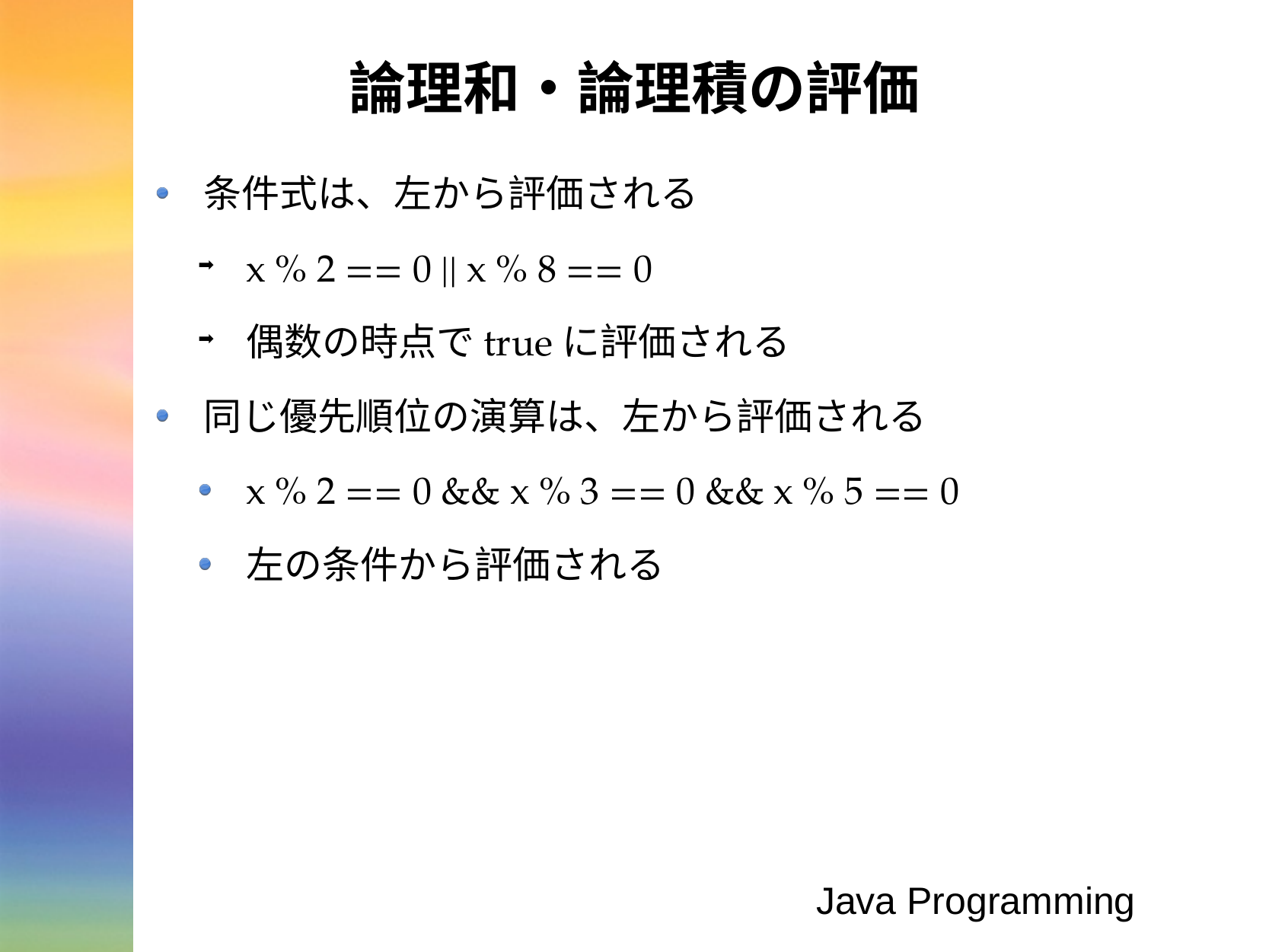

# 論理和・論理積の評価
条件式は、左から評価される
x % 2 == 0 || x % 8 == 0
偶数の時点でtrueに評価される
同じ優先順位の演算は、左から評価される
x % 2 == 0 && x % 3 == 0 && x % 5 == 0
左の条件から評価される